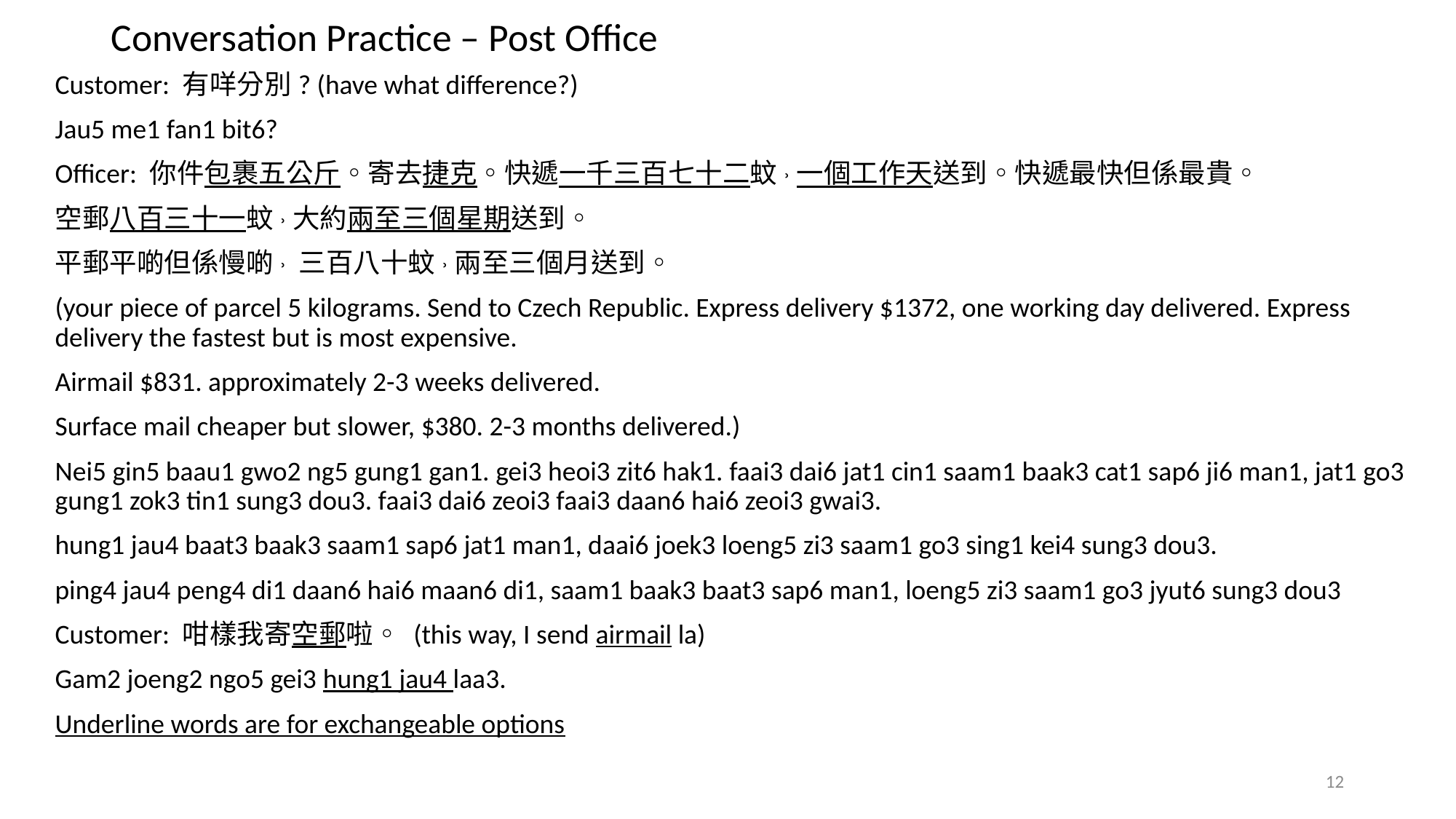

# Conversation Practice – Post Office
Customer: 有咩分別? (have what difference?)
Jau5 me1 fan1 bit6?
Officer: 你件包裹五公斤◦寄去捷克◦快遞一千三百七十二蚊˒一個工作天送到◦快遞最快但係最貴◦
空郵八百三十一蚊˒大約兩至三個星期送到◦
平郵平啲但係慢啲˒ 三百八十蚊˒兩至三個月送到◦
(your piece of parcel 5 kilograms. Send to Czech Republic. Express delivery $1372, one working day delivered. Express delivery the fastest but is most expensive.
Airmail $831. approximately 2-3 weeks delivered.
Surface mail cheaper but slower, $380. 2-3 months delivered.)
Nei5 gin5 baau1 gwo2 ng5 gung1 gan1. gei3 heoi3 zit6 hak1. faai3 dai6 jat1 cin1 saam1 baak3 cat1 sap6 ji6 man1, jat1 go3 gung1 zok3 tin1 sung3 dou3. faai3 dai6 zeoi3 faai3 daan6 hai6 zeoi3 gwai3.
hung1 jau4 baat3 baak3 saam1 sap6 jat1 man1, daai6 joek3 loeng5 zi3 saam1 go3 sing1 kei4 sung3 dou3.
ping4 jau4 peng4 di1 daan6 hai6 maan6 di1, saam1 baak3 baat3 sap6 man1, loeng5 zi3 saam1 go3 jyut6 sung3 dou3
Customer: 咁樣我寄空郵啦◦ (this way, I send airmail la)
Gam2 joeng2 ngo5 gei3 hung1 jau4 laa3.
Underline words are for exchangeable options
12